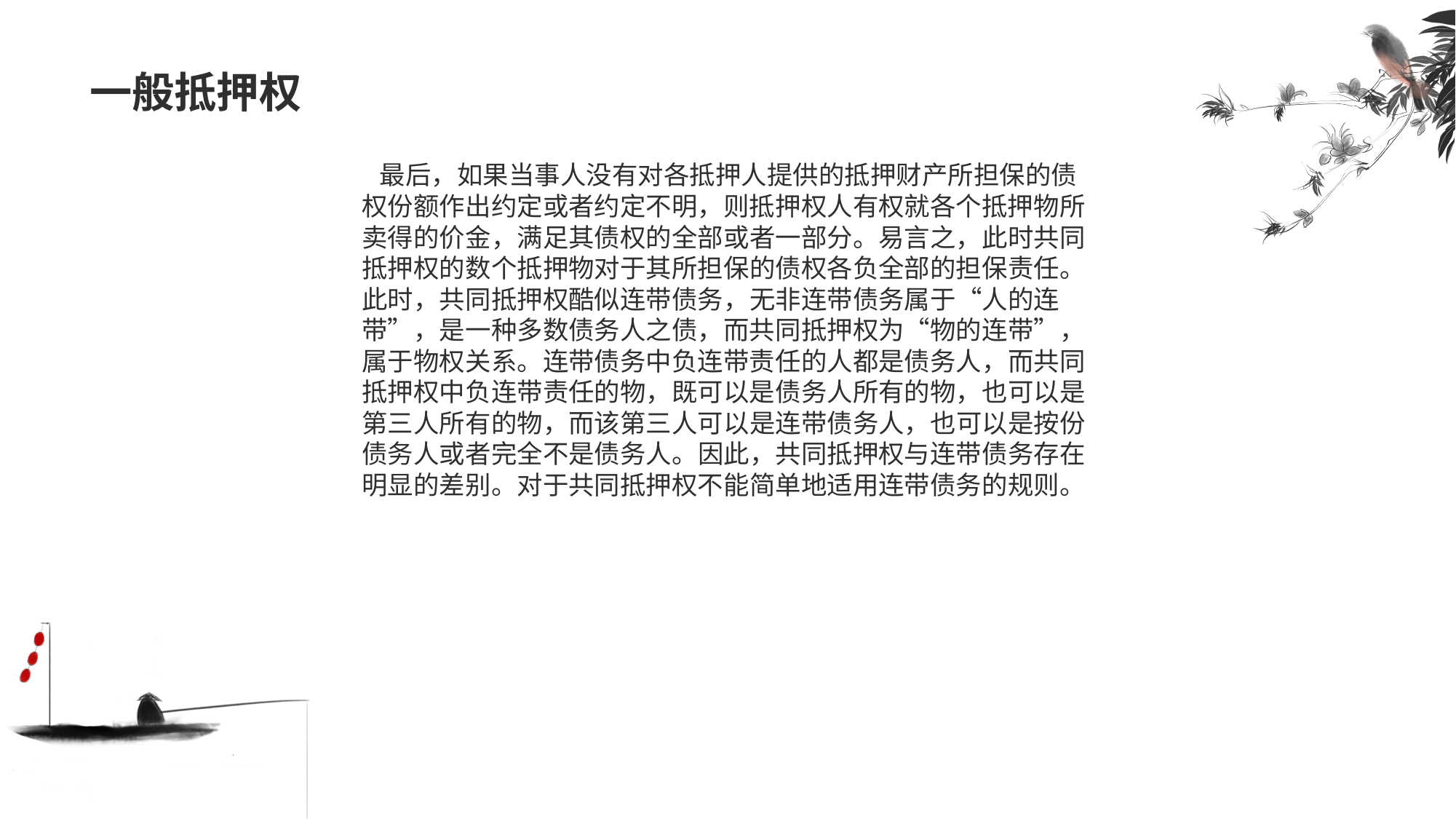

# 一般抵押权

  最后，如果当事人没有对各抵押人提供的抵押财产所担保的债权份额作出约定或者约定不明，则抵押权人有权就各个抵押物所卖得的价金，满足其债权的全部或者一部分。易言之，此时共同抵押权的数个抵押物对于其所担保的债权各负全部的担保责任。此时，共同抵押权酷似连带债务，无非连带债务属于“人的连带”，是一种多数债务人之债，而共同抵押权为“物的连带”，属于物权关系。连带债务中负连带责任的人都是债务人，而共同抵押权中负连带责任的物，既可以是债务人所有的物，也可以是第三人所有的物，而该第三人可以是连带债务人，也可以是按份债务人或者完全不是债务人。因此，共同抵押权与连带债务存在明显的差别。对于共同抵押权不能简单地适用连带债务的规则。
77